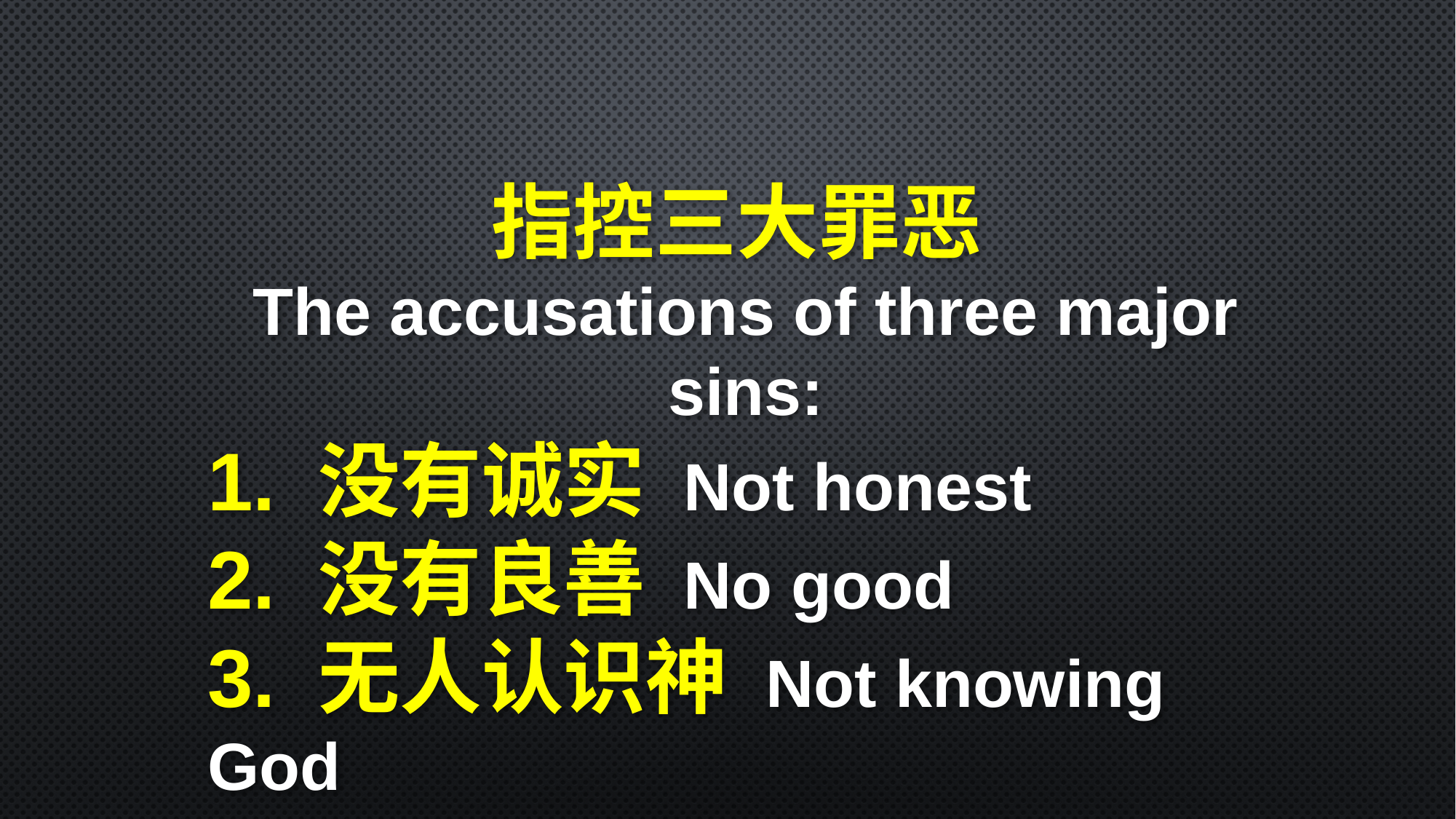

指控三大罪恶
The accusations of three major sins:
1. 没有诚实 Not honest
2. 没有良善 No good
3. 无人认识神 Not knowing God